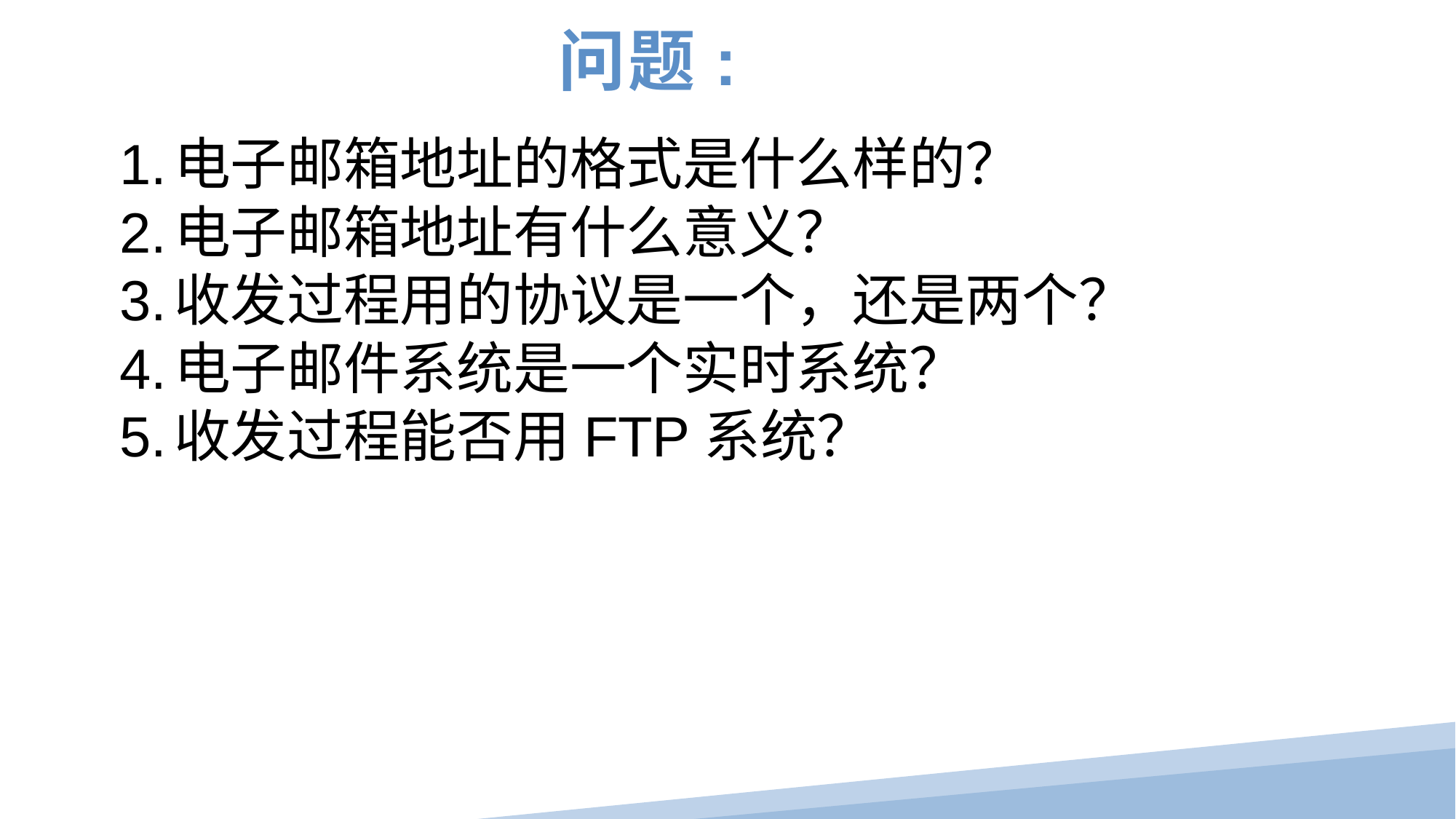

问题:
电子邮箱地址的格式是什么样的？
电子邮箱地址有什么意义？
收发过程用的协议是一个，还是两个？
电子邮件系统是一个实时系统？
收发过程能否用FTP系统？